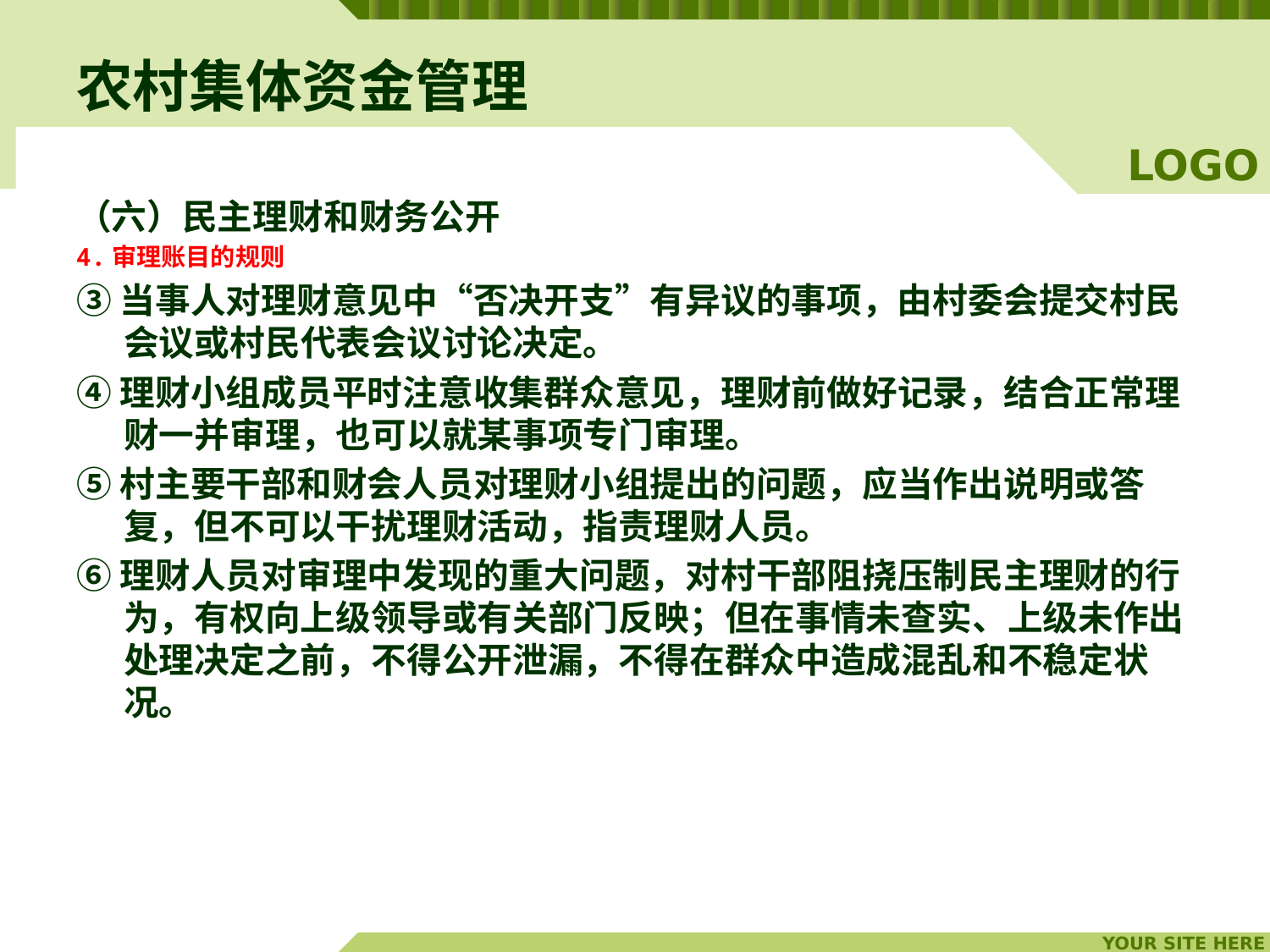

# 农村集体资金管理
（六）民主理财和财务公开
4.审理账目的规则
③当事人对理财意见中“否决开支”有异议的事项，由村委会提交村民会议或村民代表会议讨论决定。
④理财小组成员平时注意收集群众意见，理财前做好记录，结合正常理财一并审理，也可以就某事项专门审理。
⑤村主要干部和财会人员对理财小组提出的问题，应当作出说明或答复，但不可以干扰理财活动，指责理财人员。
⑥理财人员对审理中发现的重大问题，对村干部阻挠压制民主理财的行为，有权向上级领导或有关部门反映；但在事情未查实、上级未作出处理决定之前，不得公开泄漏，不得在群众中造成混乱和不稳定状况。